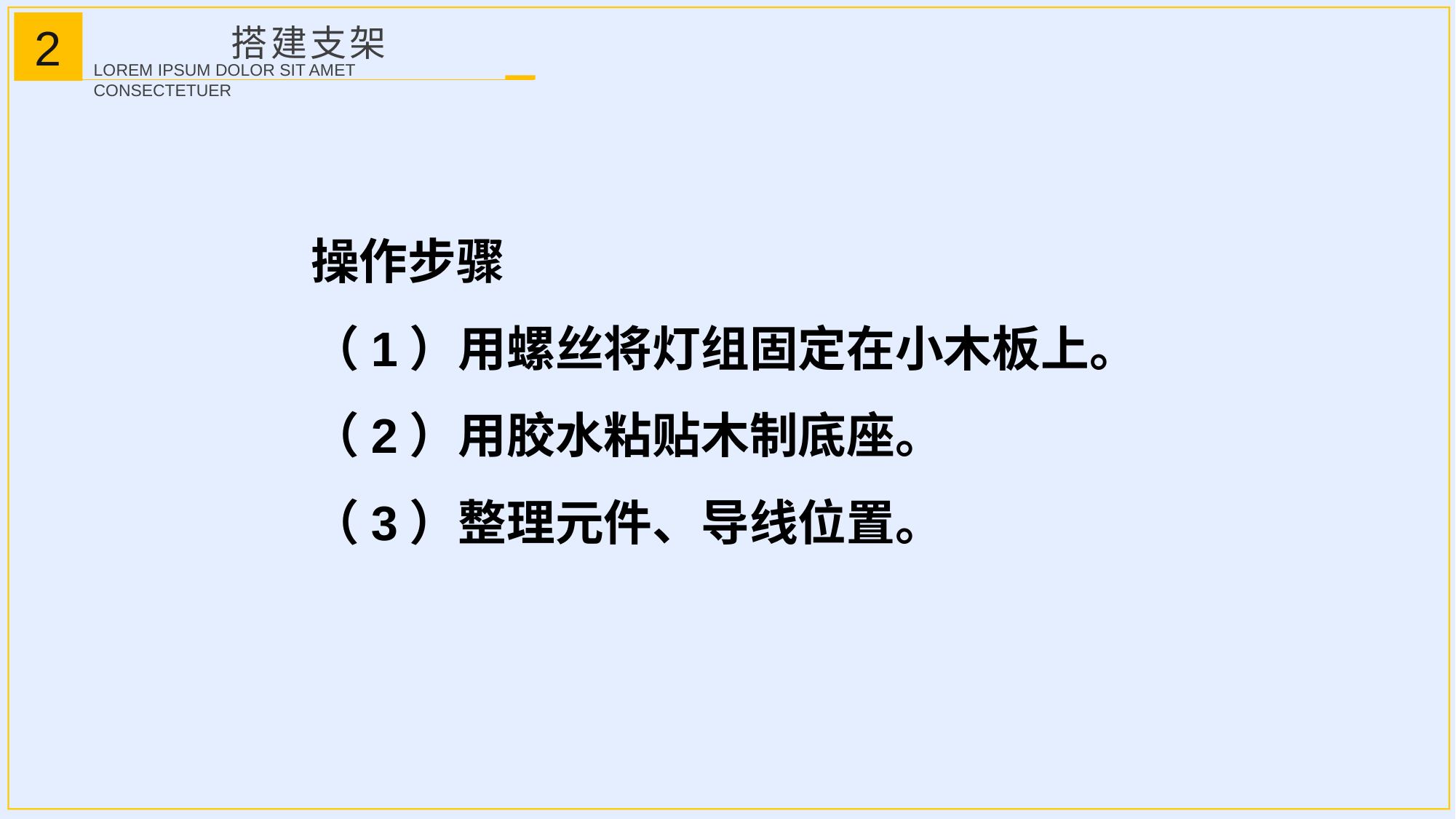

搭建支架
2
LOREM IPSUM DOLOR SIT AMET CONSECTETUER

操作步骤
（1）用螺丝将灯组固定在小木板上。
（2）用胶水粘贴木制底座。
（3）整理元件、导线位置。